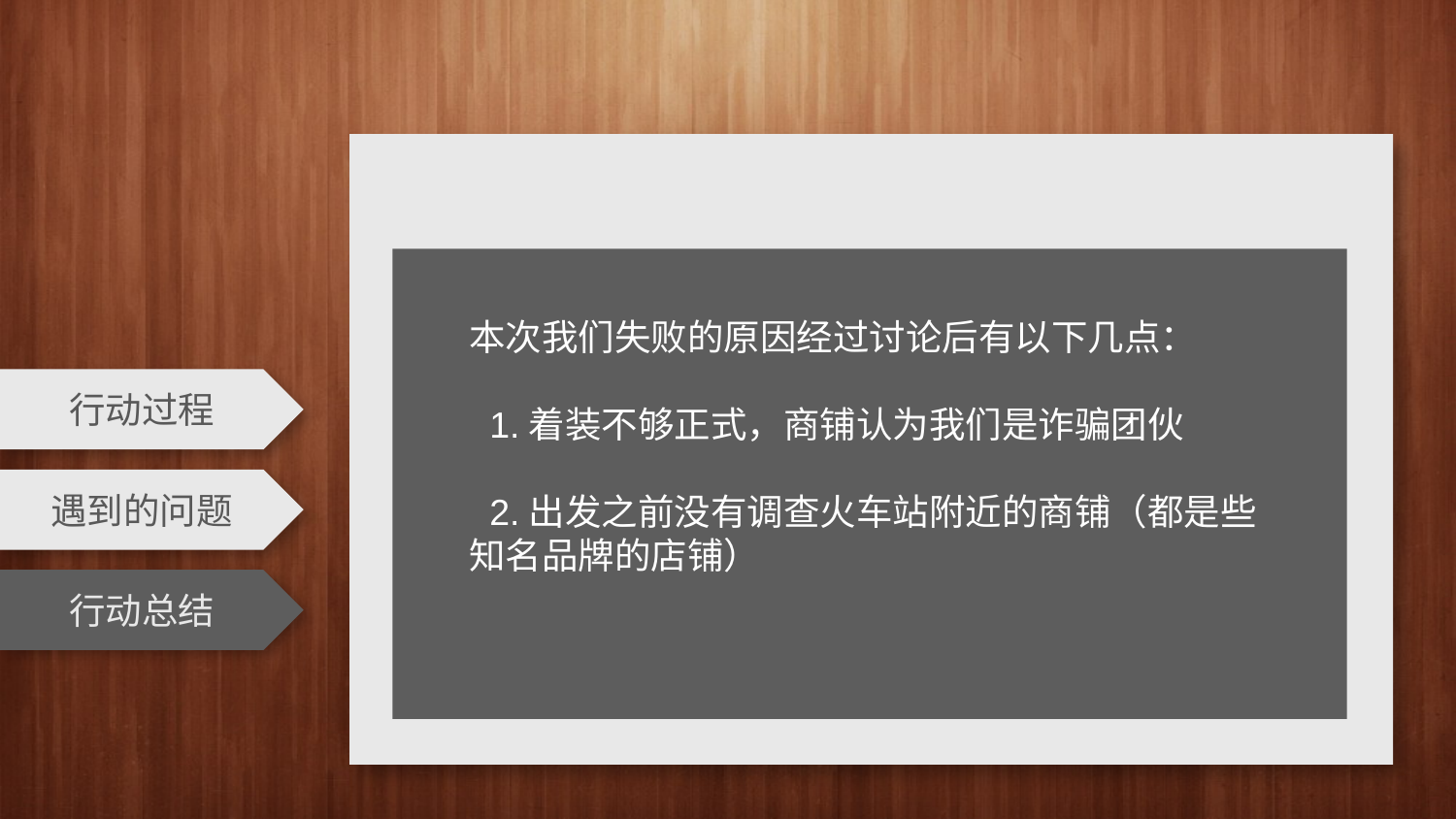

本次我们失败的原因经过讨论后有以下几点：

  1.着装不够正式，商铺认为我们是诈骗团伙

  2.出发之前没有调查火车站附近的商铺（都是些知名品牌的店铺）
行动过程
遇到的问题
行动总结